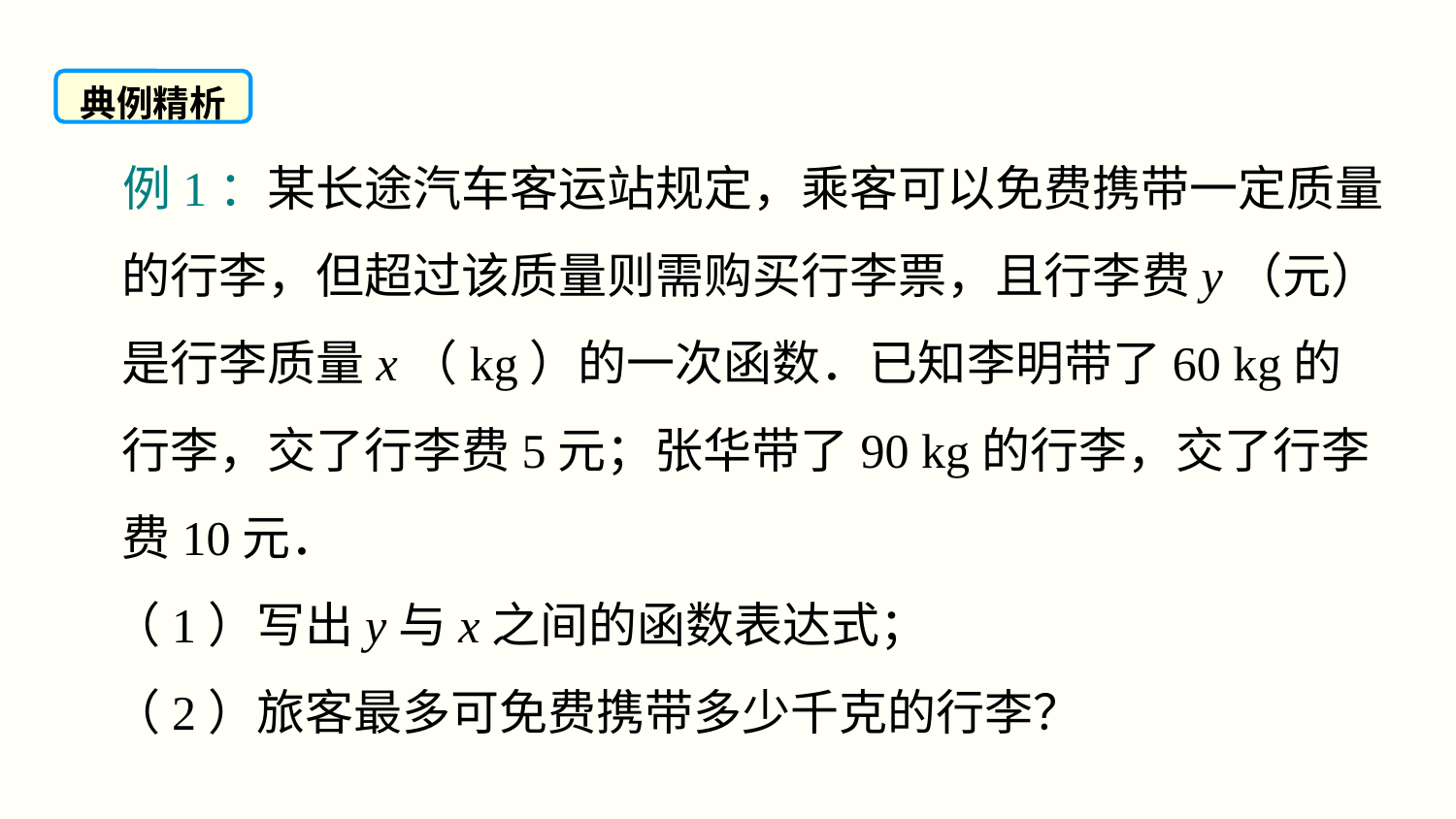

典例精析
    例1：某长途汽车客运站规定，乘客可以免费携带一定质量的行李，但超过该质量则需购买行李票，且行李费y（元）是行李质量x（kg）的一次函数．已知李明带了60 kg的行李，交了行李费5元；张华带了90 kg的行李，交了行李费10元．
   （1）写出y与x之间的函数表达式；
   （2）旅客最多可免费携带多少千克的行李？